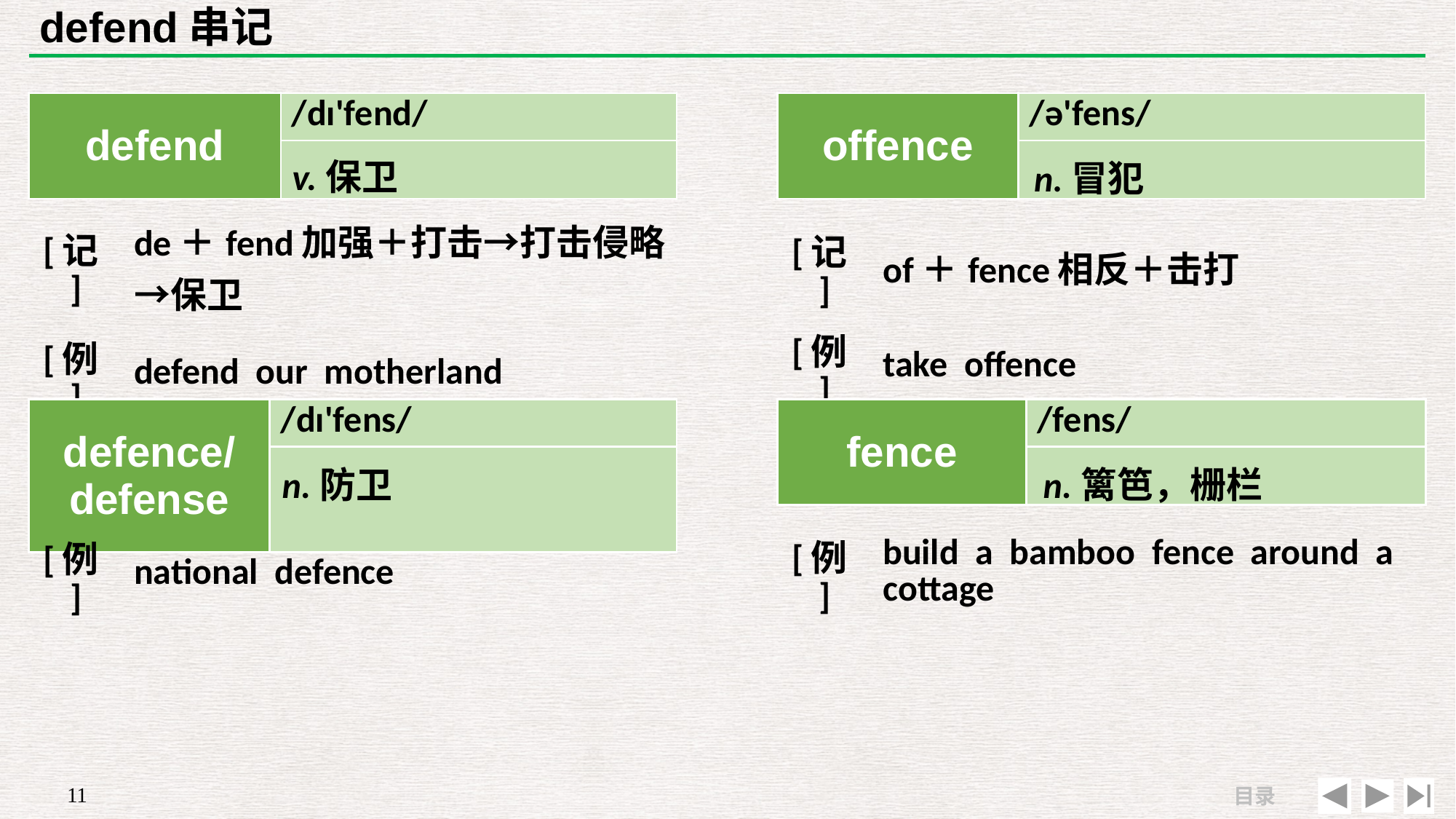

# defend串记

| defend | /dɪ'fend/ |
| --- | --- |
|  |  |
| offence | /ə'fens/ |
| --- | --- |
|  |  |
v.保卫
n.冒犯
| [记] | de＋fend加强＋打击→打击侵略→保卫 |
| --- | --- |
| [例] | defend our motherland |
| [记] | of＋fence相反＋击打 |
| --- | --- |
| [例] | take offence |
| defence/ defense | /dɪ'fens/ |
| --- | --- |
|  |  |
| fence | /fens/ |
| --- | --- |
|  |  |
n.篱笆，栅栏
n.防卫
|  |  |
| --- | --- |
| [例] | build a bamboo fence around a cottage |
|  |  |
| --- | --- |
| [例] | national defence |